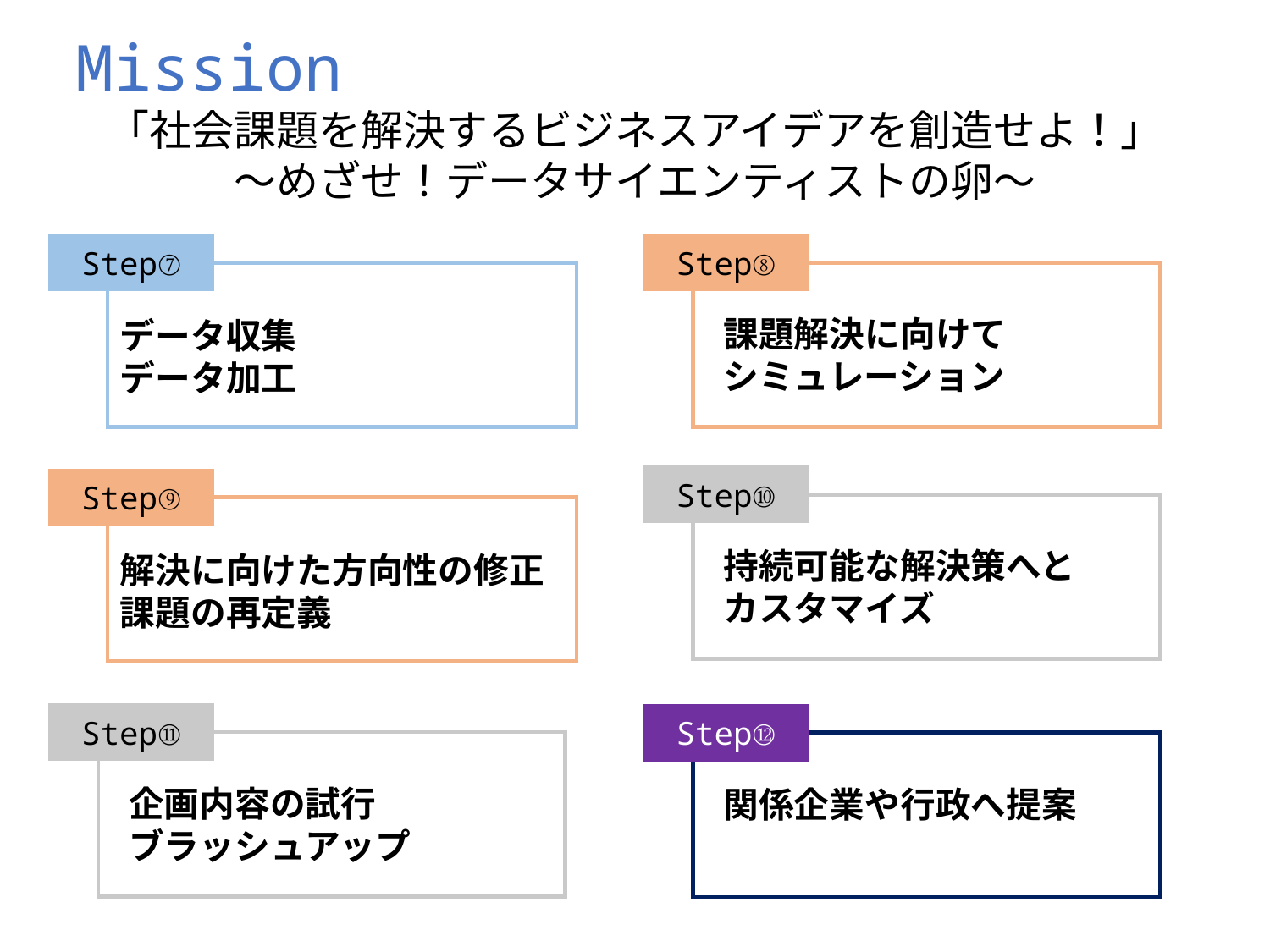

Mission
「社会課題を解決するビジネスアイデアを創造せよ！」
～めざせ！データサイエンティストの卵～
Step⑦

データ収集
データ加工
Step⑧

課題解決に向けて
シミュレーション
Step⑩

持続可能な解決策へと
カスタマイズ
Step⑨

解決に向けた方向性の修正
課題の再定義
Step⑪

企画内容の試行
ブラッシュアップ
Step⑫

関係企業や行政へ提案